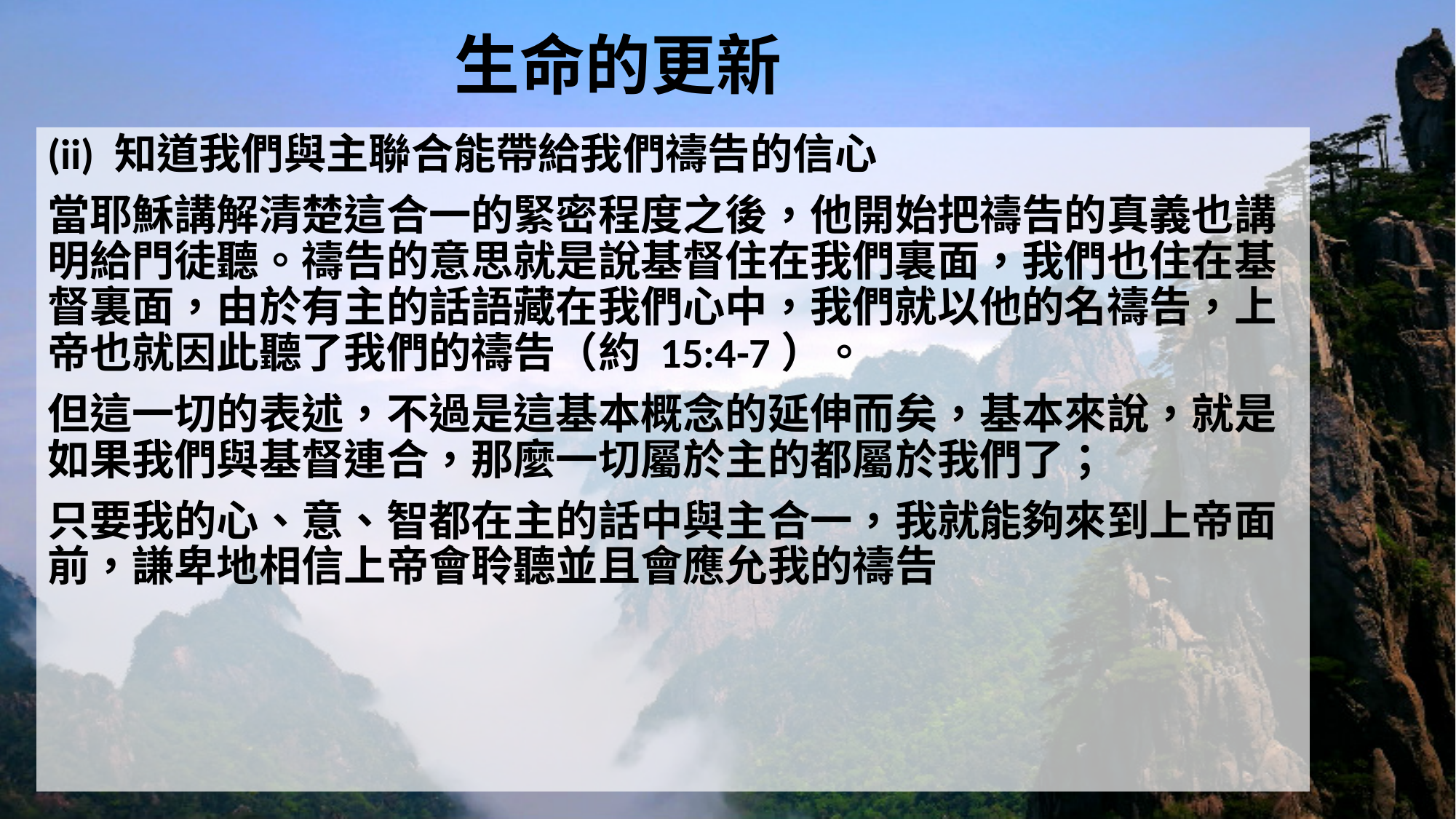

# 生命的更新
(ii) 知道我們與主聯合能帶給我們禱告的信心
當耶穌講解清楚這合一的緊密程度之後，他開始把禱告的真義也講明給門徒聽。禱告的意思就是說基督住在我們裏面，我們也住在基督裏面，由於有主的話語藏在我們心中，我們就以他的名禱告，上帝也就因此聽了我們的禱告（約 15:4-7）。
但這一切的表述，不過是這基本概念的延伸而矣，基本來說，就是如果我們與基督連合，那麼一切屬於主的都屬於我們了；
只要我的心、意、智都在主的話中與主合一，我就能夠來到上帝面前，謙卑地相信上帝會聆聽並且會應允我的禱告